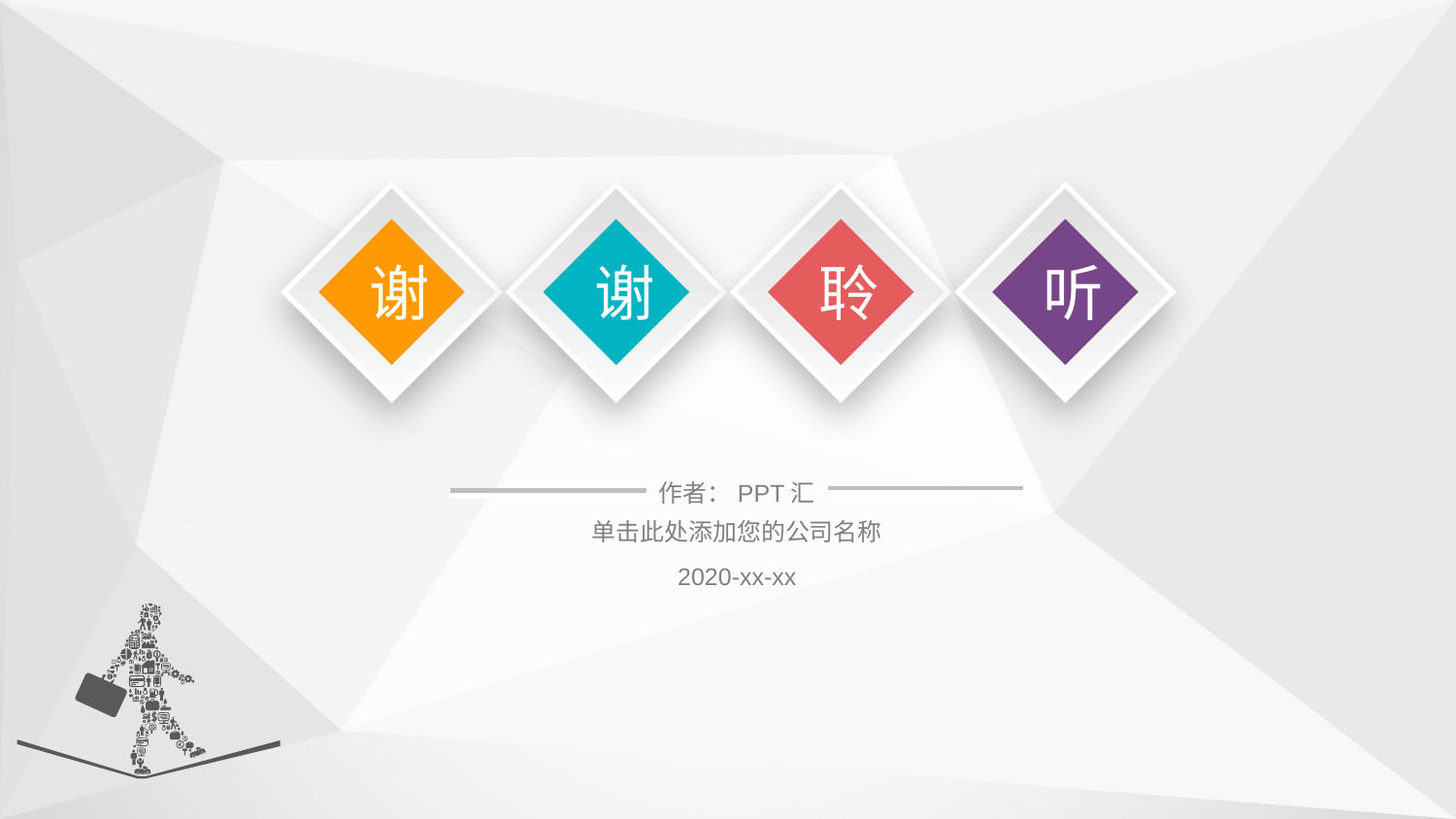

谢

谢

聆

听
作者：PPT汇
单击此处添加您的公司名称
2020-xx-xx